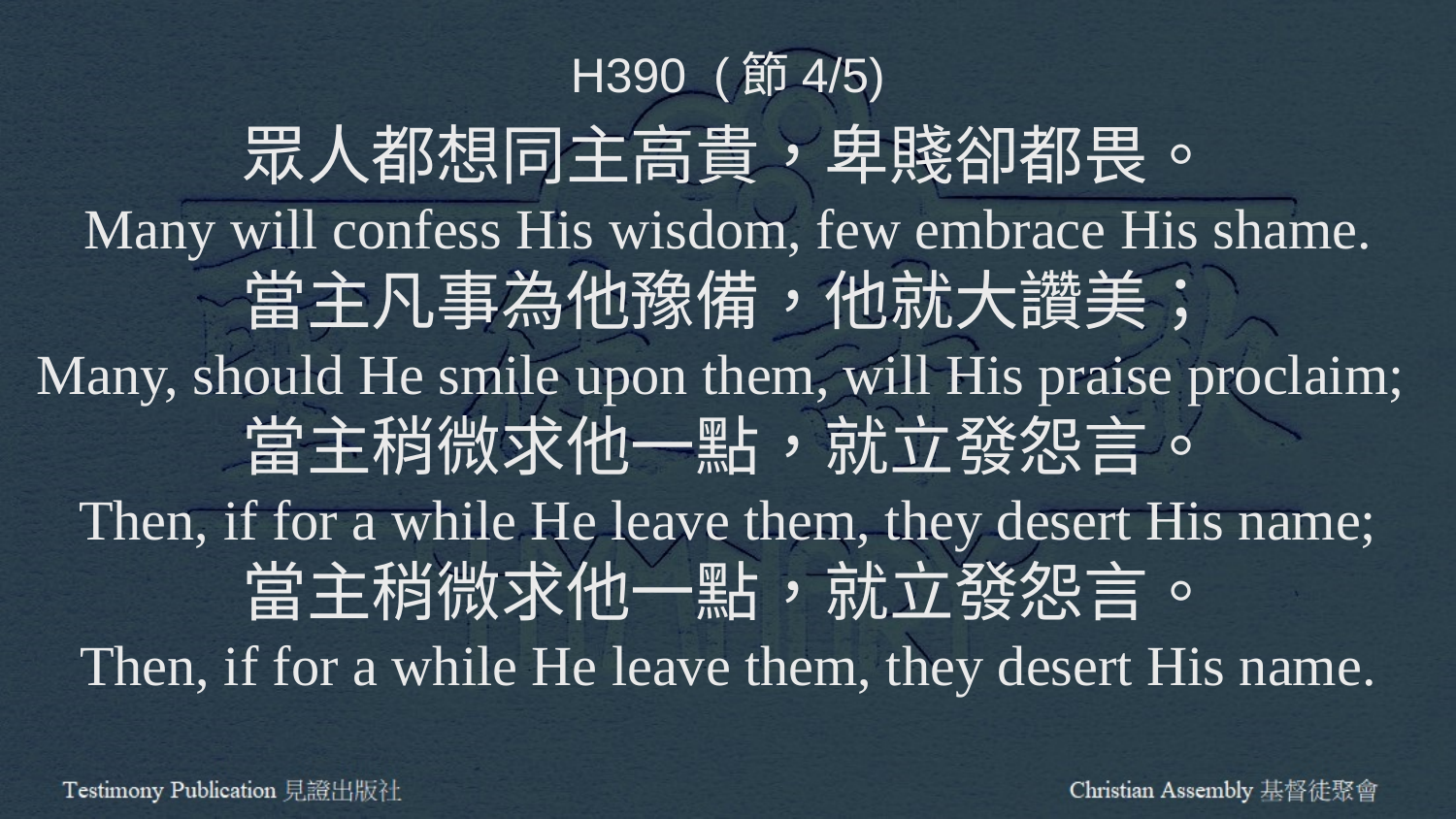

H390  (節4/5)
眾人都想同主高貴，卑賤卻都畏。
Many will confess His wisdom, few embrace His shame.
當主凡事為他豫備，他就大讚美；
Many, should He smile upon them, will His praise proclaim;
當主稍微求他一點，就立發怨言。
Then, if for a while He leave them, they desert His name;
當主稍微求他一點，就立發怨言。
Then, if for a while He leave them, they desert His name.